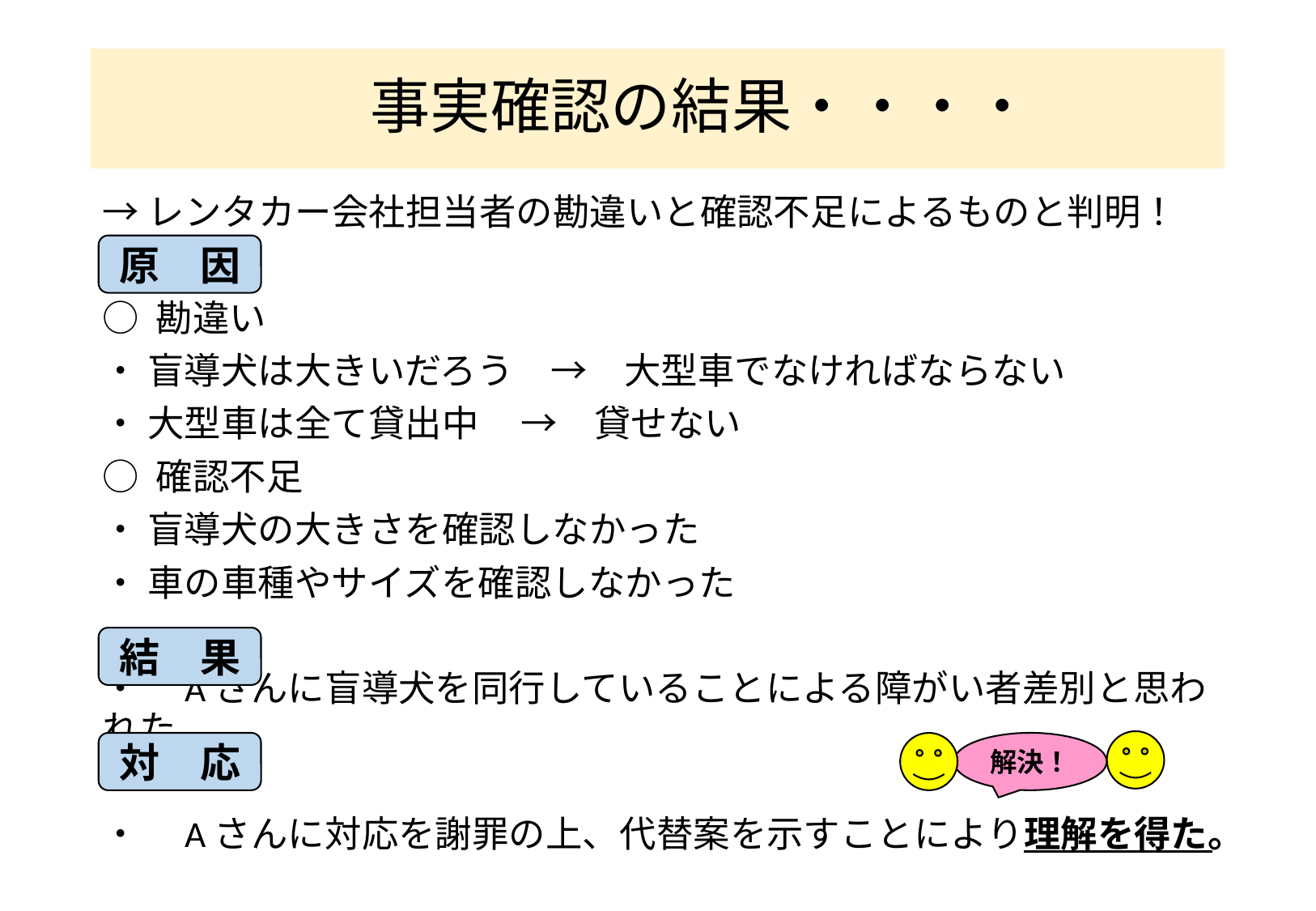

# 事実確認の結果・・・・
→レンタカー会社担当者の勘違いと確認不足によるものと判明！

○ 勘違い
・ 盲導犬は大きいだろう　→　大型車でなければならない
・ 大型車は全て貸出中     →　貸せない
○ 確認不足
・ 盲導犬の大きさを確認しなかった
・ 車の車種やサイズを確認しなかった

・　Aさんに盲導犬を同行していることによる障がい者差別と思われた。

・　Aさんに対応を謝罪の上、代替案を示すことにより理解を得た。
原　因
結　果

対　応

解決！